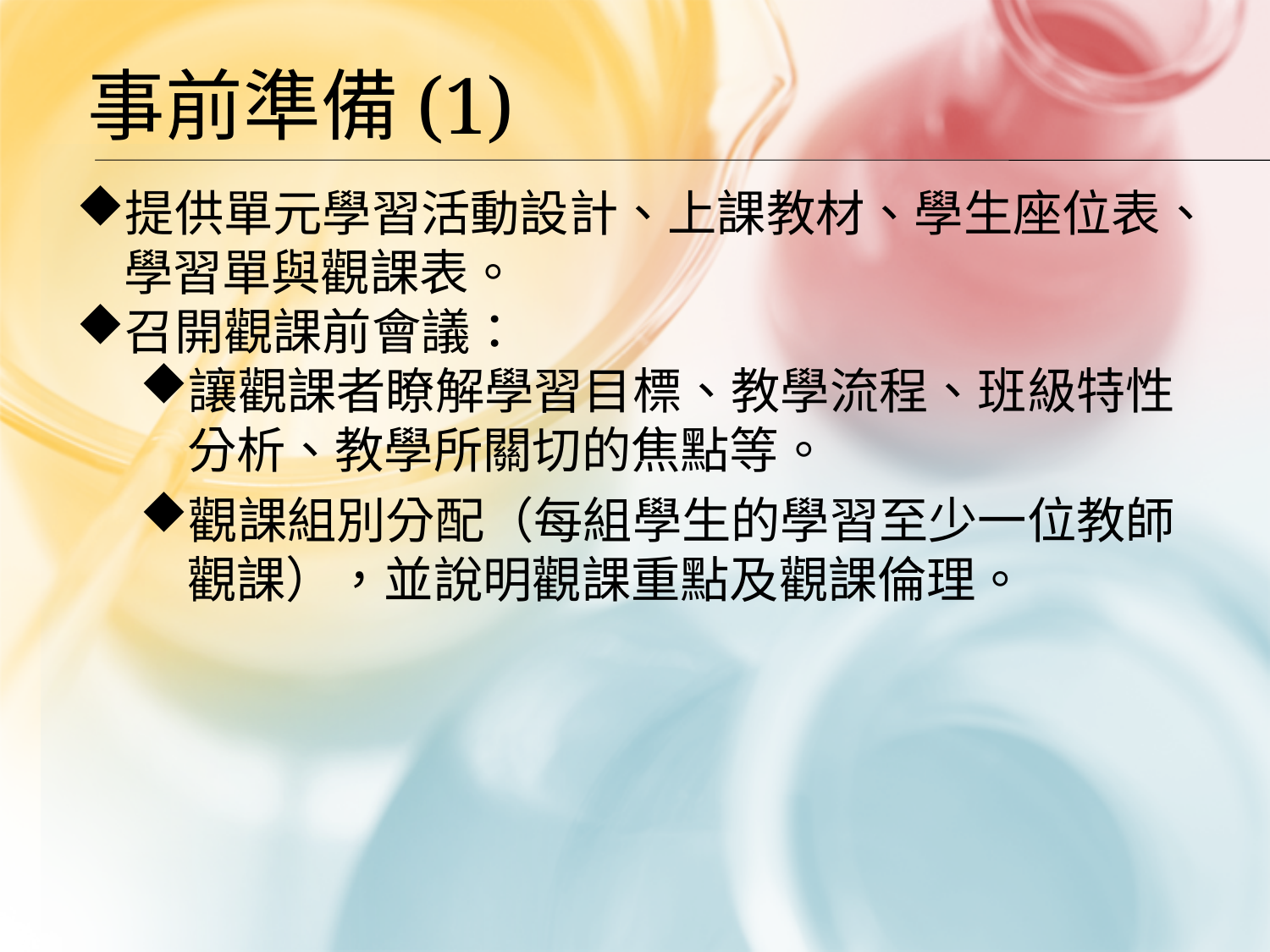

# 事前準備(1)
提供單元學習活動設計、上課教材、學生座位表、學習單與觀課表。
召開觀課前會議：
讓觀課者瞭解學習目標、教學流程、班級特性分析、教學所關切的焦點等。
觀課組別分配（每組學生的學習至少一位教師觀課），並說明觀課重點及觀課倫理。